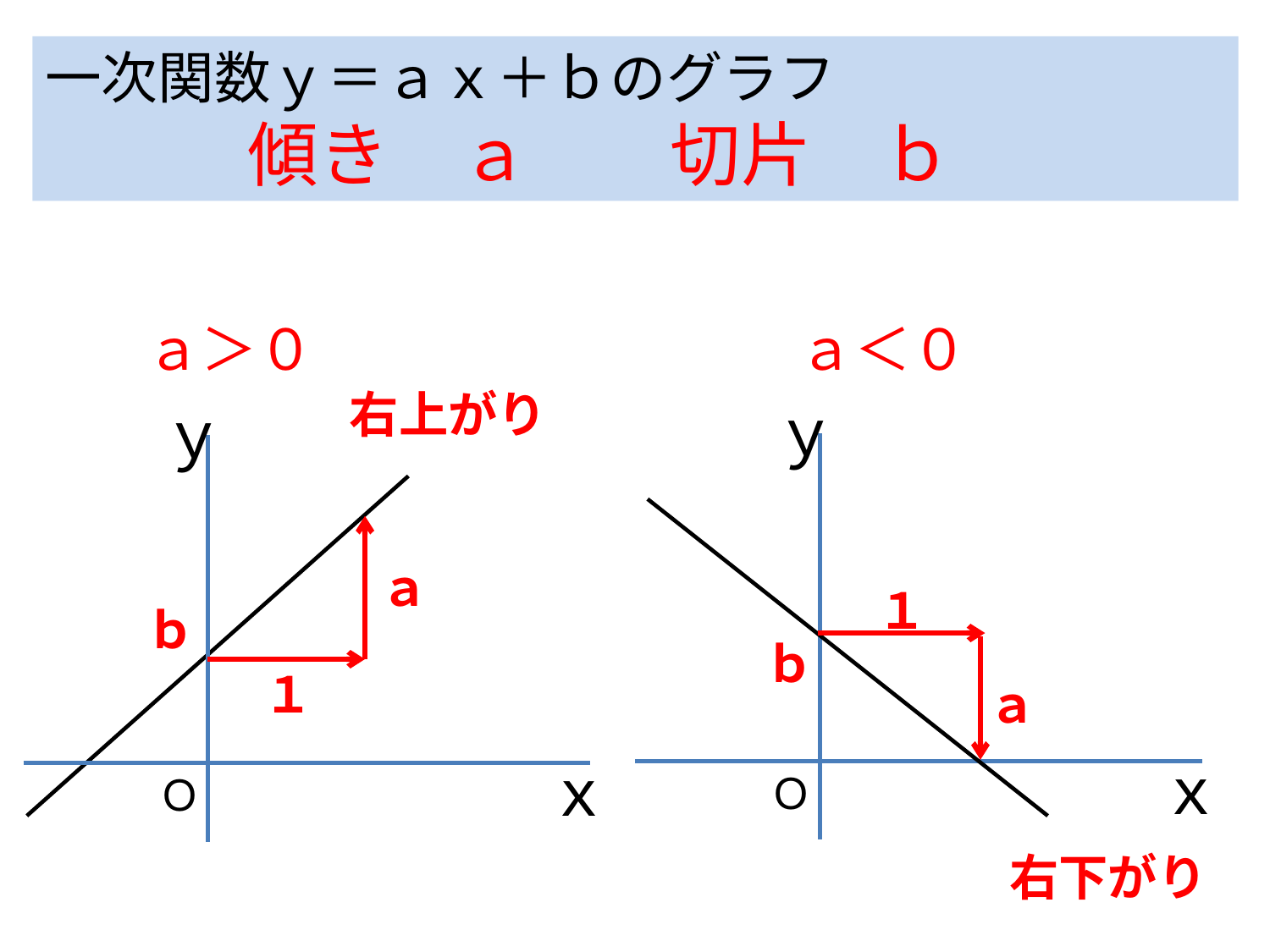

一次関数ｙ＝ａｘ＋ｂのグラフ
傾き　ａ　　切片　ｂ
ａ＞０
ａ＜０
右上がり
ｙ
ｘ
Ｏ
ｙ
ｘ
Ｏ
ａ
１
ｂ
ｂ
１
ａ
右下がり